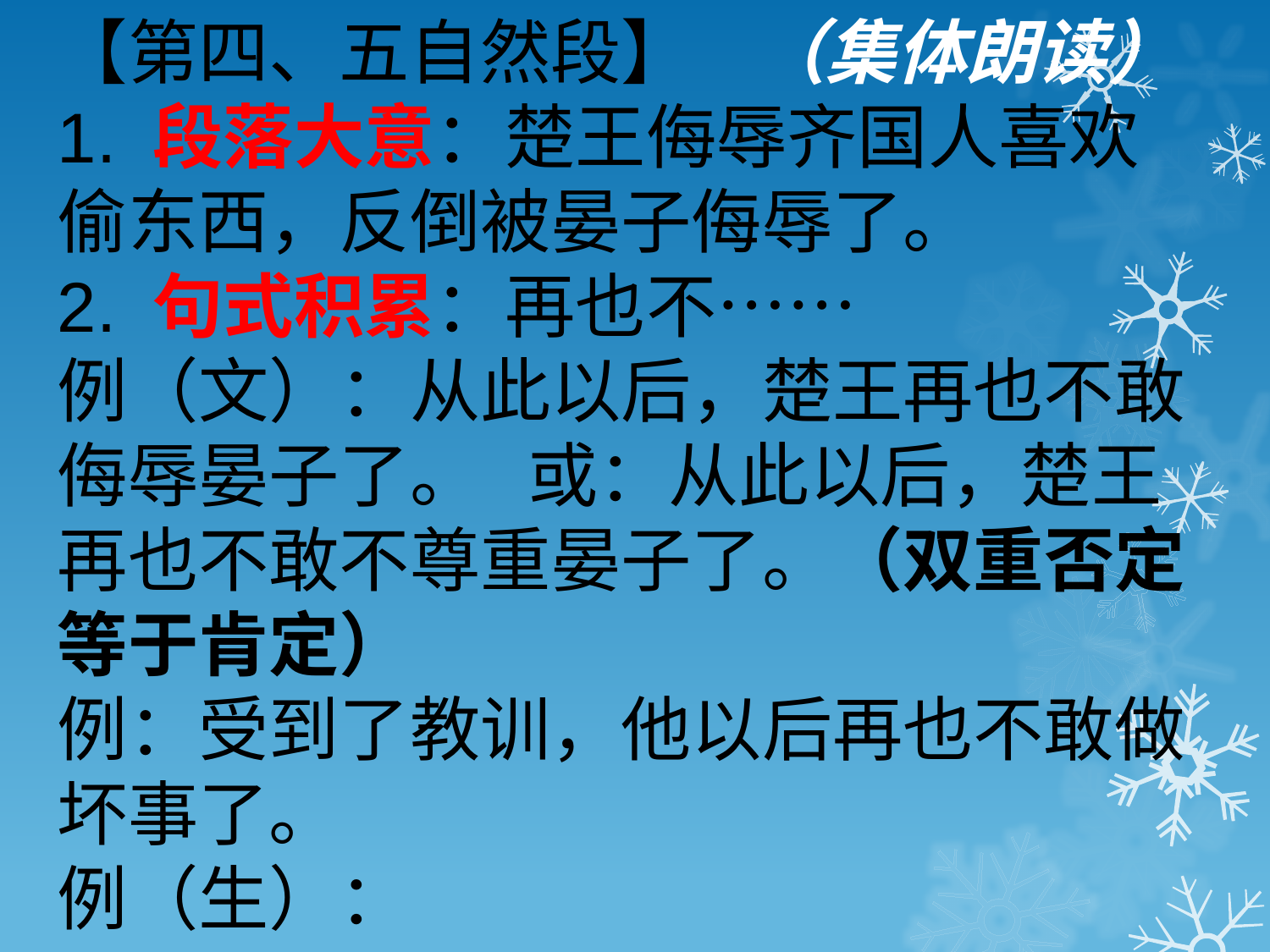

【第四、五自然段】    （集体朗读）
1. 段落大意：楚王侮辱齐国人喜欢偷东西，反倒被晏子侮辱了。
2. 句式积累：再也不……
例（文）：从此以后，楚王再也不敢侮辱晏子了。   或：从此以后，楚王再也不敢不尊重晏子了。（双重否定等于肯定）
例：受到了教训，他以后再也不敢做坏事了。
例（生）：